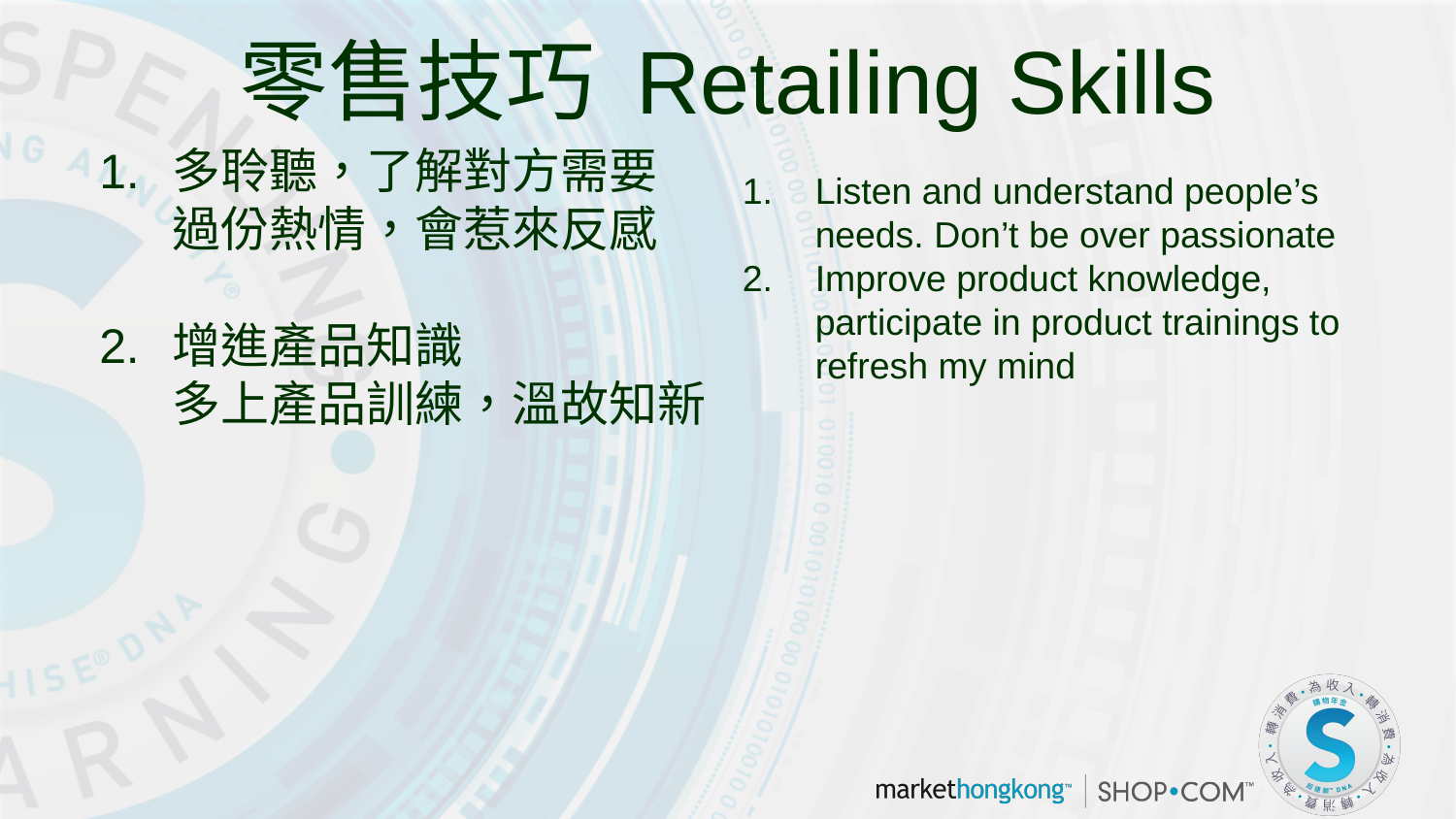

零售技巧 Retailing Skills
多聆聽，了解對方需要
過份熱情，會惹來反感

增進產品知識
多上產品訓練，溫故知新
Listen and understand people’s needs. Don’t be over passionate
Improve product knowledge, participate in product trainings to refresh my mind